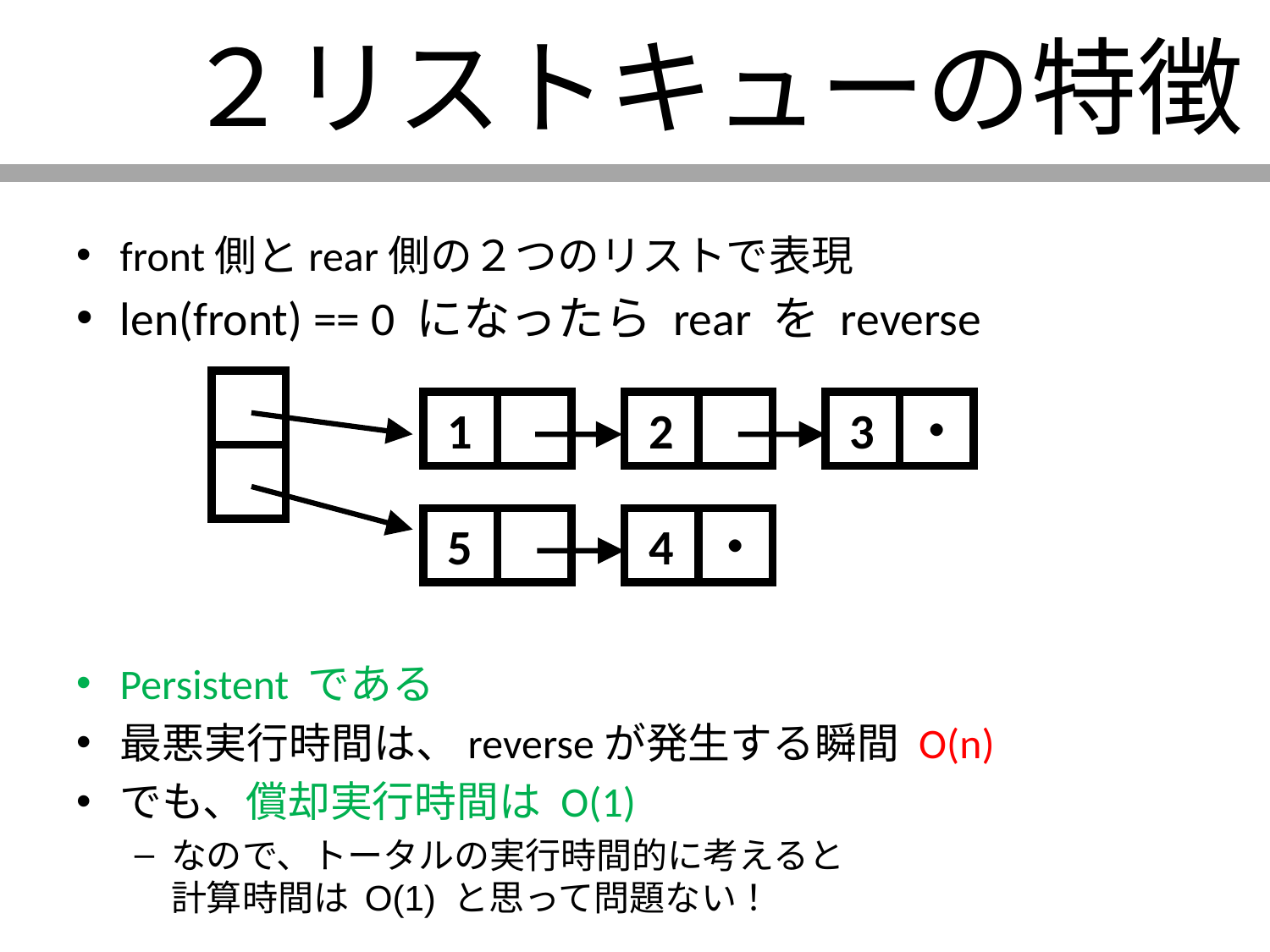

# ２リストキューの特徴
front側とrear側の２つのリストで表現
len(front) == 0 になったら rear を reverse

Persistent である
最悪実行時間は、reverseが発生する瞬間 O(n)
でも、償却実行時間は O(1)
なので、トータルの実行時間的に考えると
計算時間は O(1) と思って問題ない！

1

2

3
・

5

4
・